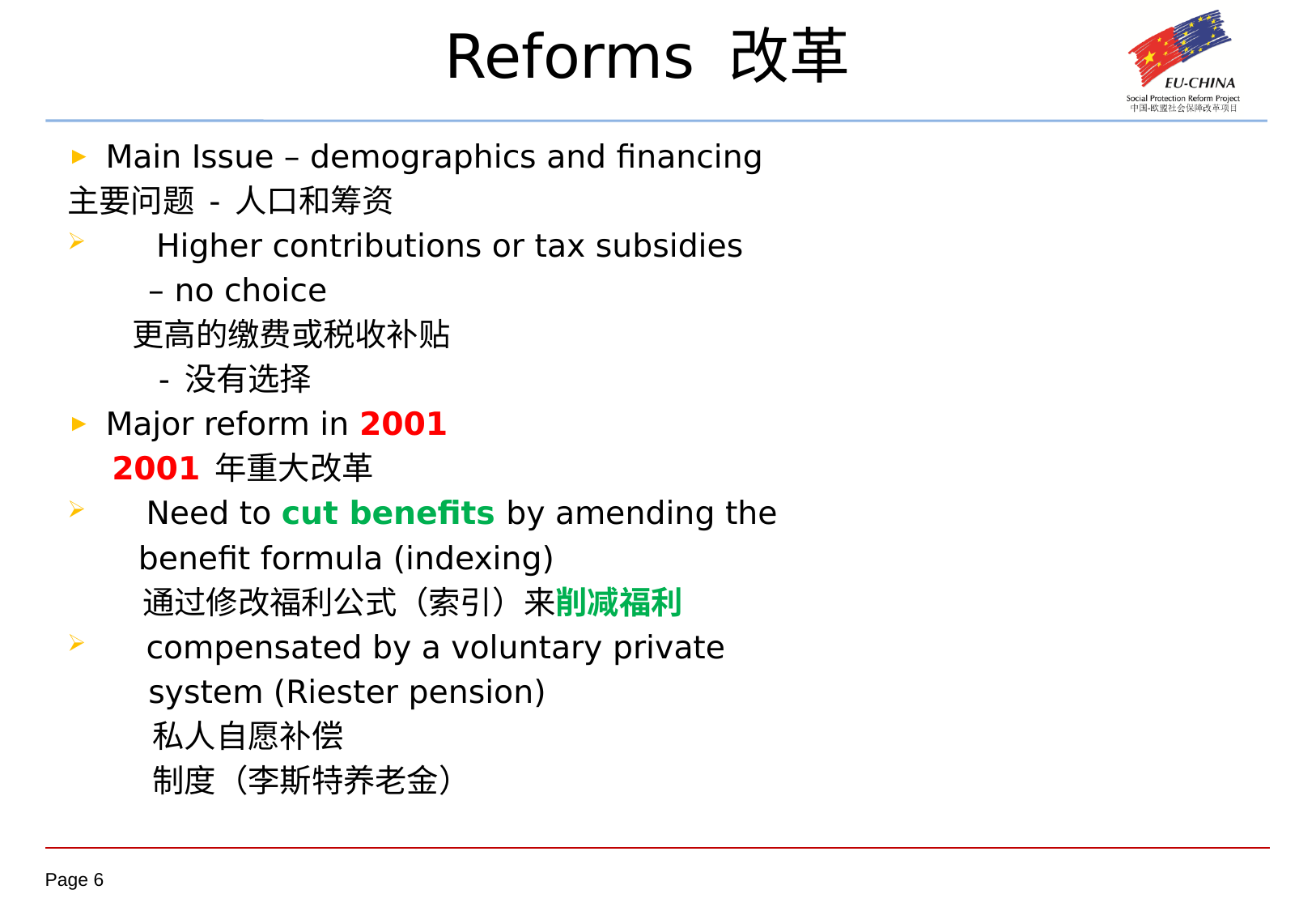

# Reforms 改革
Main Issue – demographics and financing
主要问题 - 人口和筹资
     Higher contributions or tax subsidies
        – no choice
      更高的缴费或税收补贴
         - 没有选择
Major reform in 2001
    2001 年重大改革
    Need to cut benefits by amending the
       benefit formula (indexing)
       通过修改福利公式（索引）来削减福利
    compensated by a voluntary private
        system (Riester pension)
        私人自愿补偿
        制度（李斯特养老金）